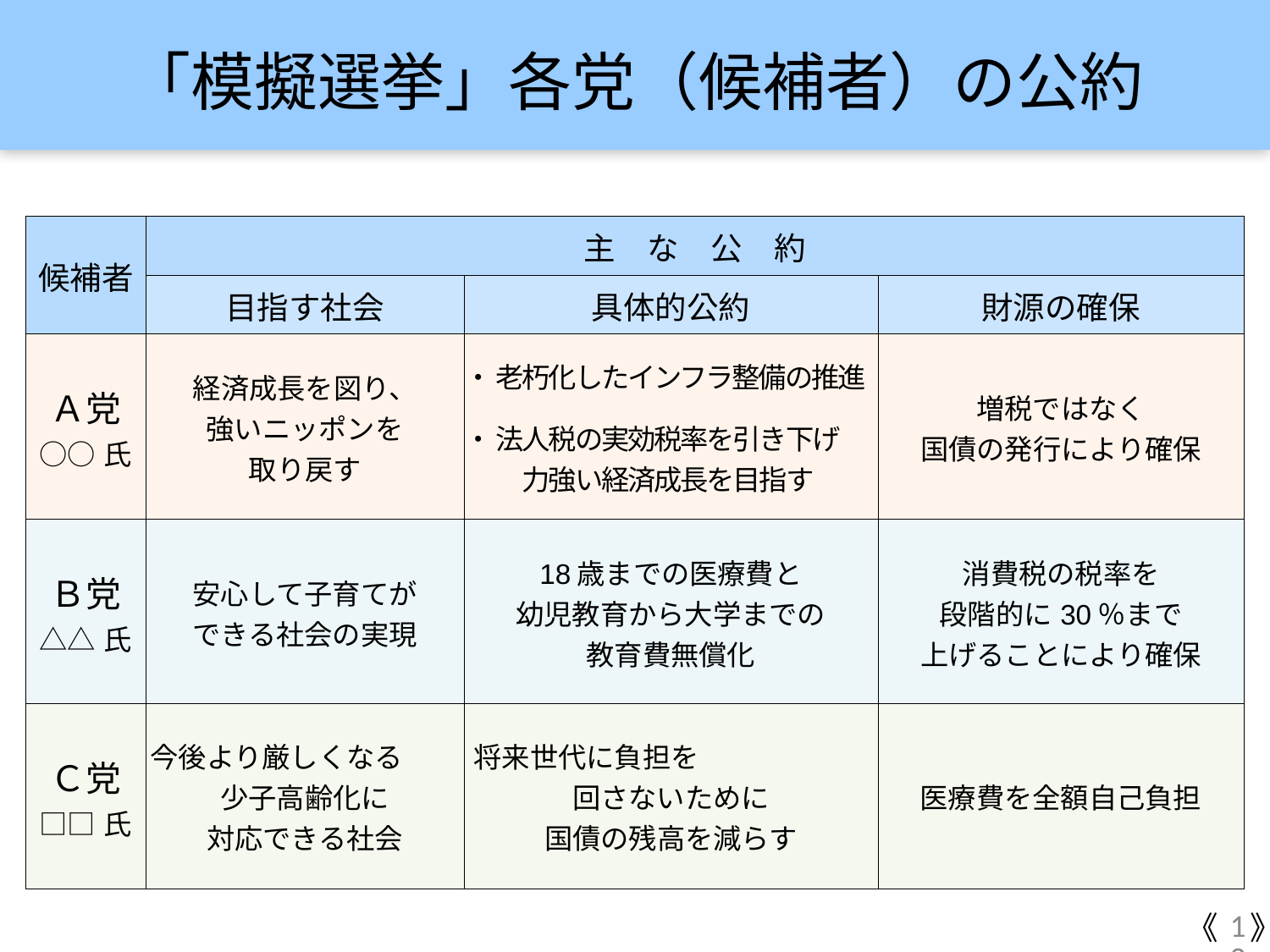

「模擬選挙」各党（候補者）の公約
| 候補者 | 主　な　公　約 |  |  |
| --- | --- | --- | --- |
|  | 目指す社会 | 具体的公約 | 財源の確保 |
| Ａ党 ○○氏 | 経済成長を図り、 強いニッポンを 取り戻す | ・ 老朽化したインフラ整備の推進 ・ 法人税の実効税率を引き下げ 　　 力強い経済成長を目指す | 増税ではなく 国債の発行により確保 |
| --- | --- | --- | --- |
| Ｂ党 △△氏 | 安心して子育てが できる社会の実現 | 18歳までの医療費と 幼児教育から大学までの 教育費無償化 | 消費税の税率を 段階的に30％まで 上げることにより確保 |
| --- | --- | --- | --- |
| Ｃ党 □□氏 | 今後より厳しくなる　　少子高齢化に 対応できる社会 | 将来世代に負担を　　　　　　回さないために 国債の残高を減らす | 医療費を全額自己負担 |
| --- | --- | --- | --- |
12